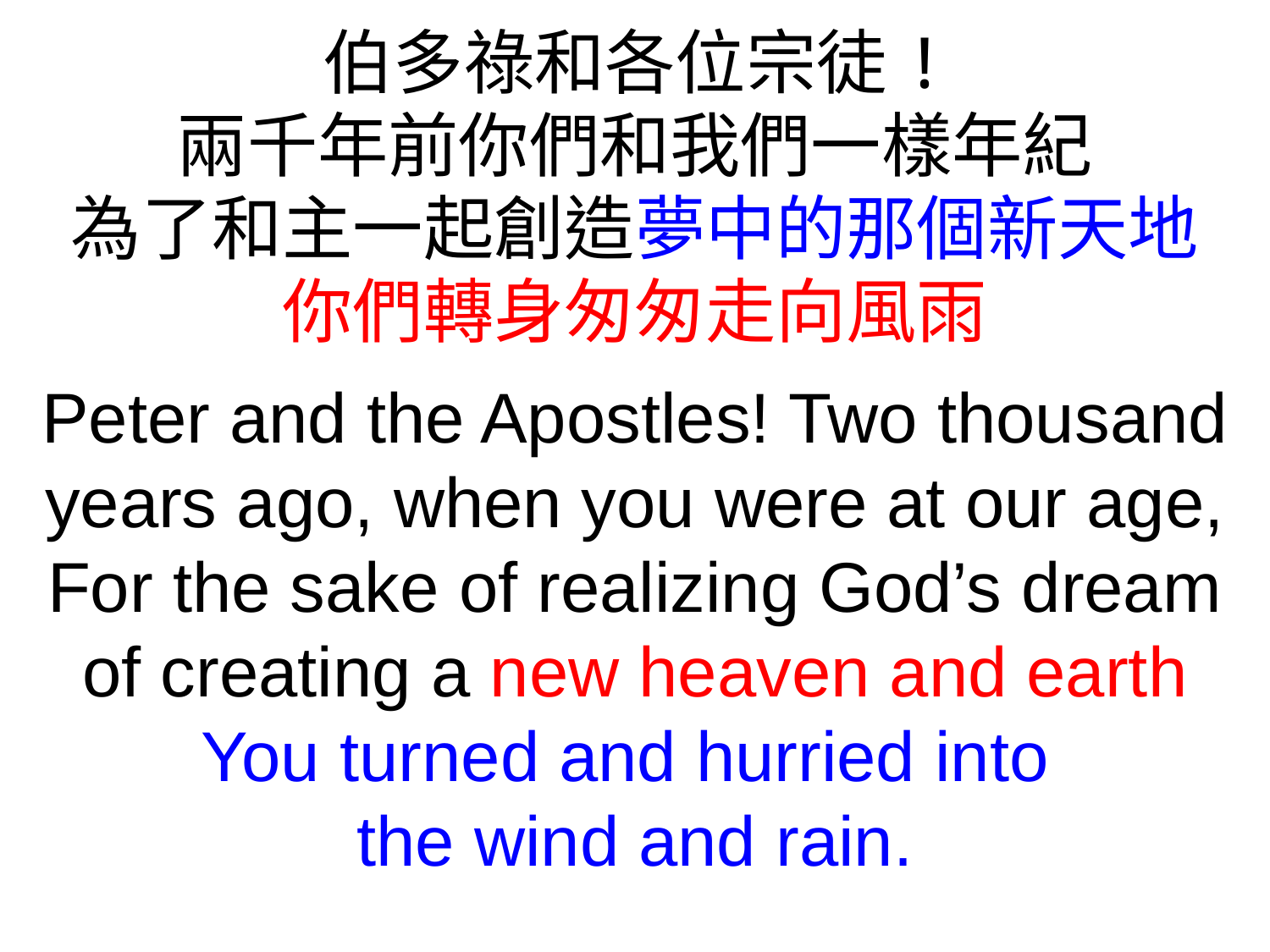

伯多祿和各位宗徒!
兩千年前你們和我們一樣年紀
為了和主一起創造夢中的那個新天地
你們轉身匆匆走向風雨
Peter and the Apostles! Two thousand years ago, when you were at our age,
For the sake of realizing God’s dream of creating a new heaven and earth
You turned and hurried into
the wind and rain.